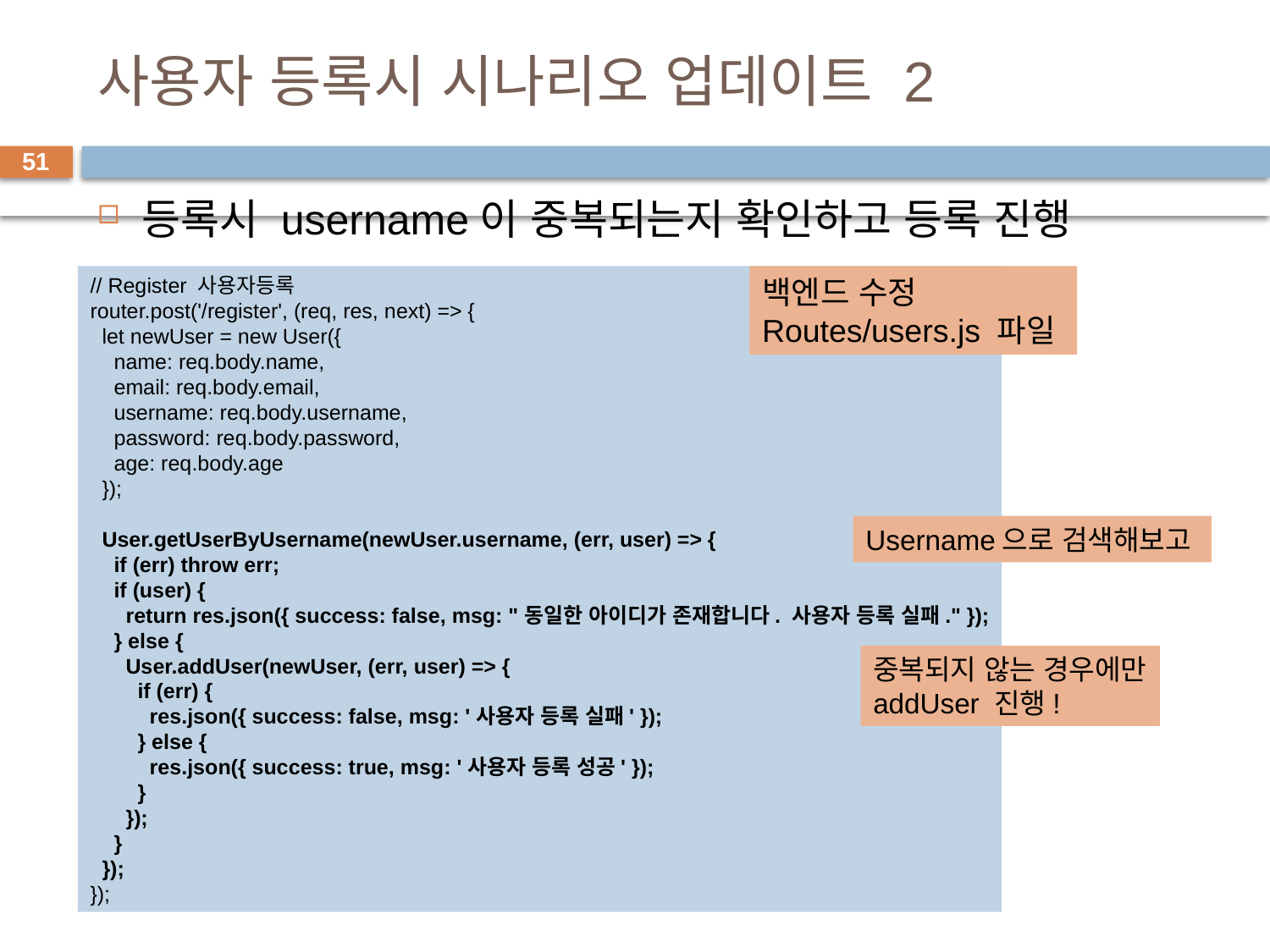

# 사용자 등록시 시나리오 업데이트 2
51
등록시 username이 중복되는지 확인하고 등록 진행
// Register 사용자등록
router.post('/register', (req, res, next) => {
  let newUser = new User({
    name: req.body.name,
    email: req.body.email,
    username: req.body.username,
    password: req.body.password,
    age: req.body.age
  });
  User.getUserByUsername(newUser.username, (err, user) => {
    if (err) throw err;
    if (user) {
      return res.json({ success: false, msg: "동일한 아이디가 존재합니다. 사용자 등록 실패." });
    } else {
      User.addUser(newUser, (err, user) => {
        if (err) {
          res.json({ success: false, msg: '사용자 등록 실패' });
        } else {
          res.json({ success: true, msg: '사용자 등록 성공' });
        }
      });
    }
  });
});
백엔드 수정
Routes/users.js 파일
Username으로 검색해보고
중복되지 않는 경우에만
addUser 진행!